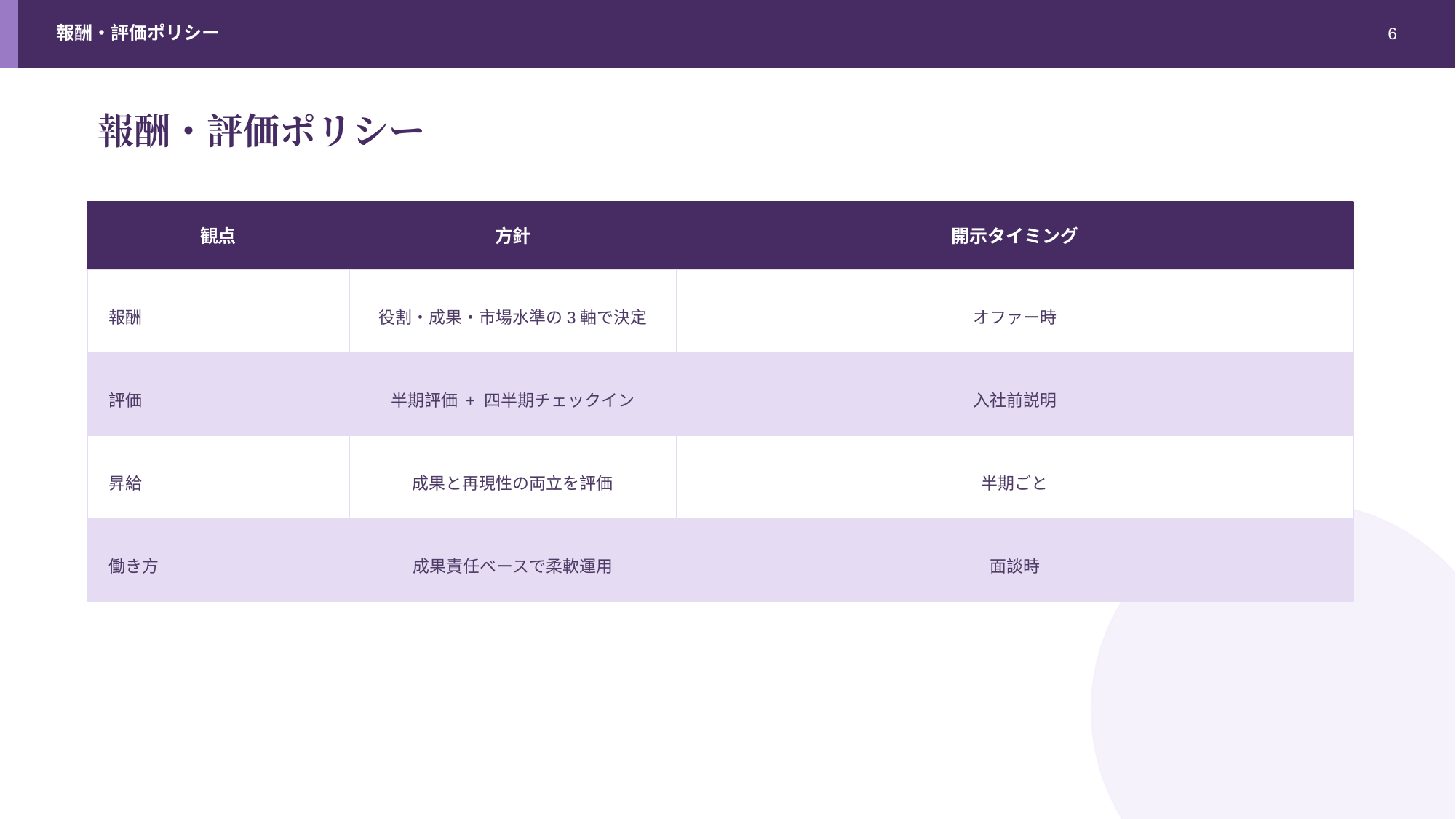

報酬・評価ポリシー
6
報酬・評価ポリシー

観点
方針
開示タイミング

報酬
役割・成果・市場水準の3軸で決定
オファー時

評価
半期評価 + 四半期チェックイン
入社前説明

昇給
成果と再現性の両立を評価
半期ごと

働き方
成果責任ベースで柔軟運用
面談時